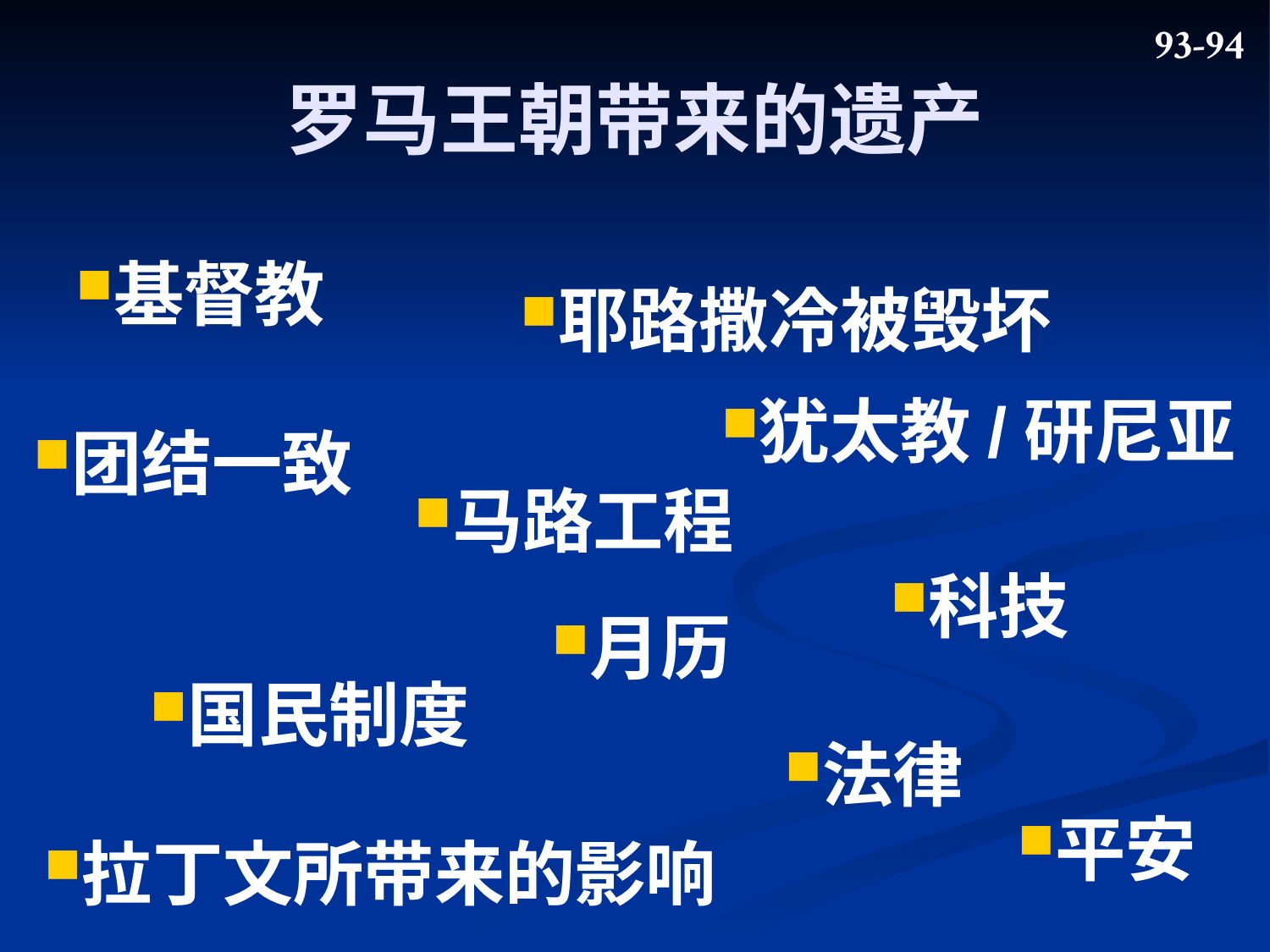

93-94
# 罗马王朝带来的遗产
基督教
耶路撒冷被毁坏
犹太教/研尼亚
团结一致
马路工程
科技
月历
国民制度
法律
平安
拉丁文所带来的影响